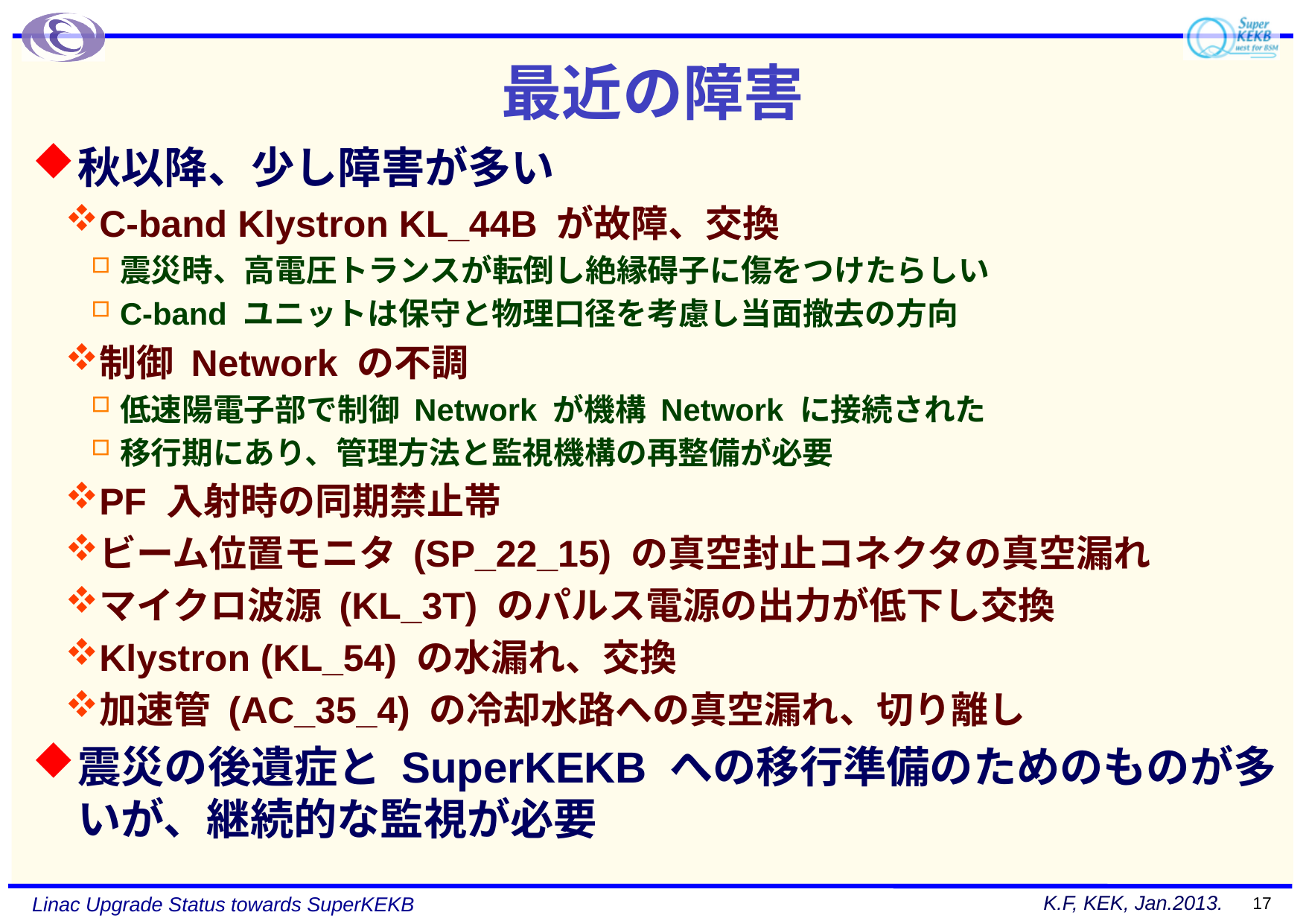

# 最近の障害
秋以降、少し障害が多い
C-band Klystron KL_44B が故障、交換
震災時、高電圧トランスが転倒し絶縁碍子に傷をつけたらしい
C-band ユニットは保守と物理口径を考慮し当面撤去の方向
制御 Network の不調
低速陽電子部で制御 Network が機構 Network に接続された
移行期にあり、管理方法と監視機構の再整備が必要
PF 入射時の同期禁止帯
ビーム位置モニタ (SP_22_15) の真空封止コネクタの真空漏れ
マイクロ波源 (KL_3T) のパルス電源の出力が低下し交換
Klystron (KL_54) の水漏れ、交換
加速管 (AC_35_4) の冷却水路への真空漏れ、切り離し
震災の後遺症と SuperKEKB への移行準備のためのものが多いが、継続的な監視が必要

17